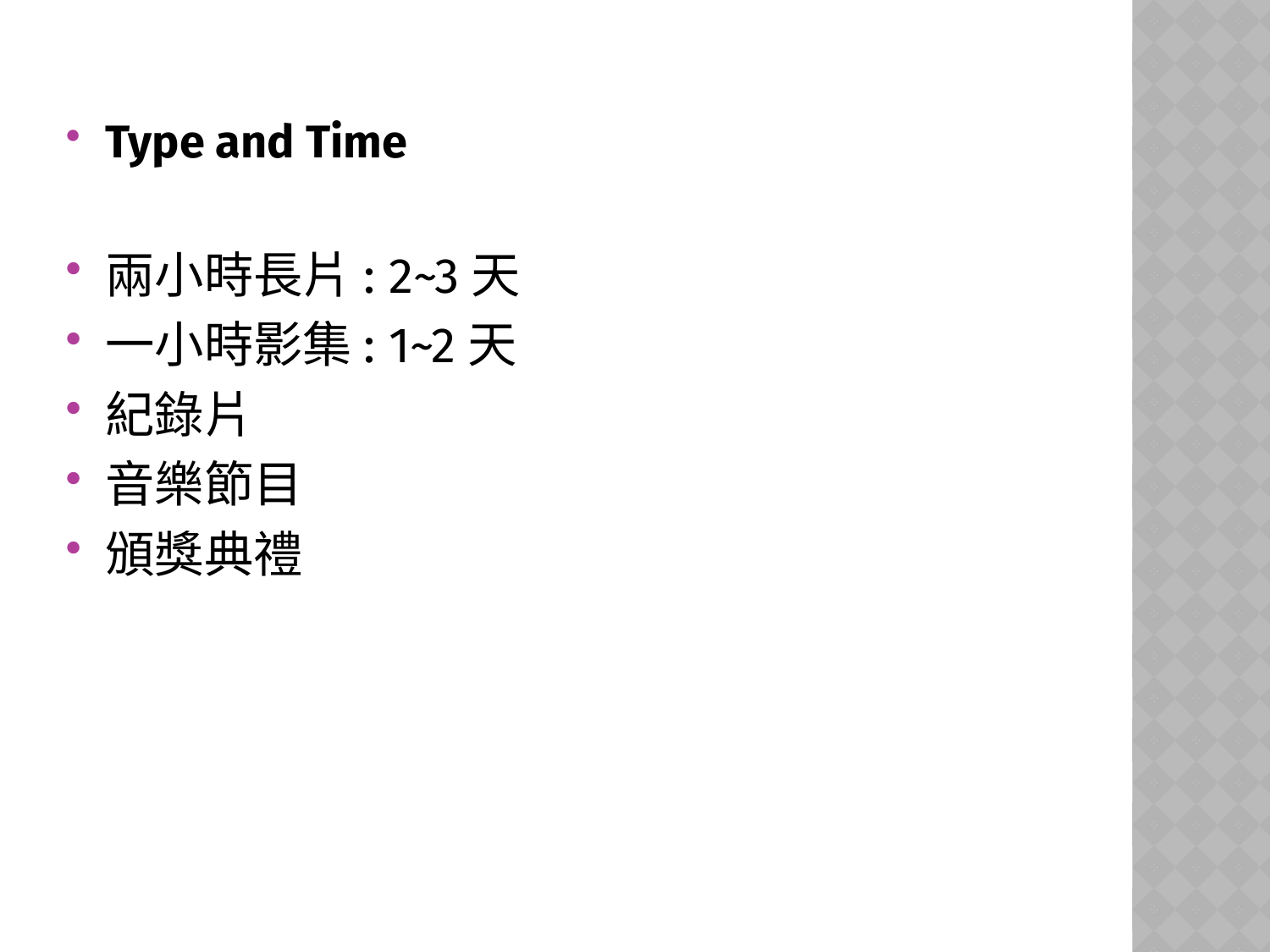

Type and Time

兩小時長片: 2~3天
一小時影集: 1~2天
紀錄片
音樂節目
頒獎典禮